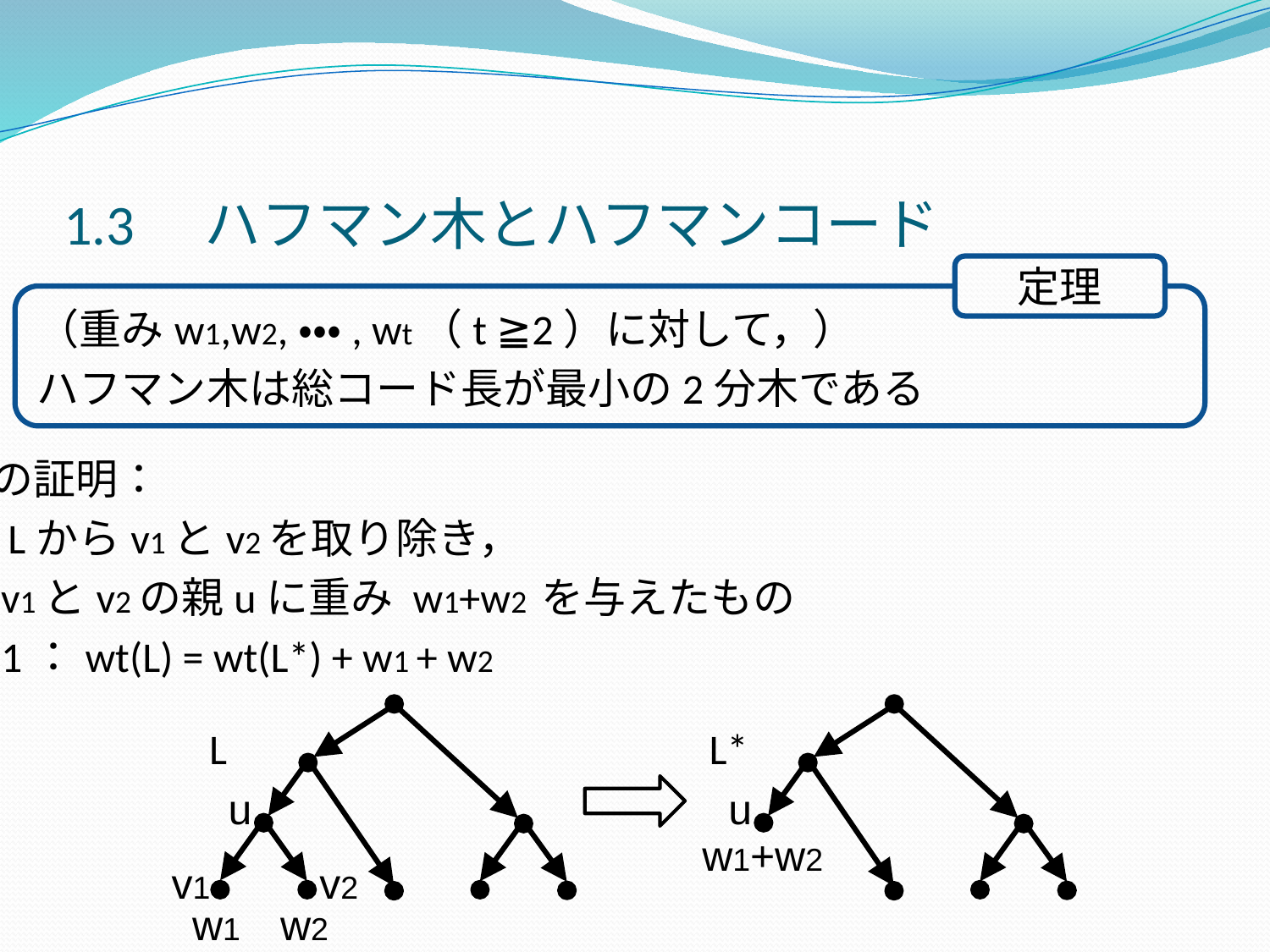

# 1.3　ハフマン木とハフマンコード
定理

（重みw1,w2,・・・, wt（t ≧2）に対して，）
ハフマン木は総コード長が最小の2分木である

定理の証明：
L*：Lからv1とv2を取り除き，
　　v1とv2の親uに重み w1+w2 を与えたもの
注意1：wt(L) = wt(L*) + w1 + w2

L

v1
v2

w2
w1

L*

w1+w2

u

u